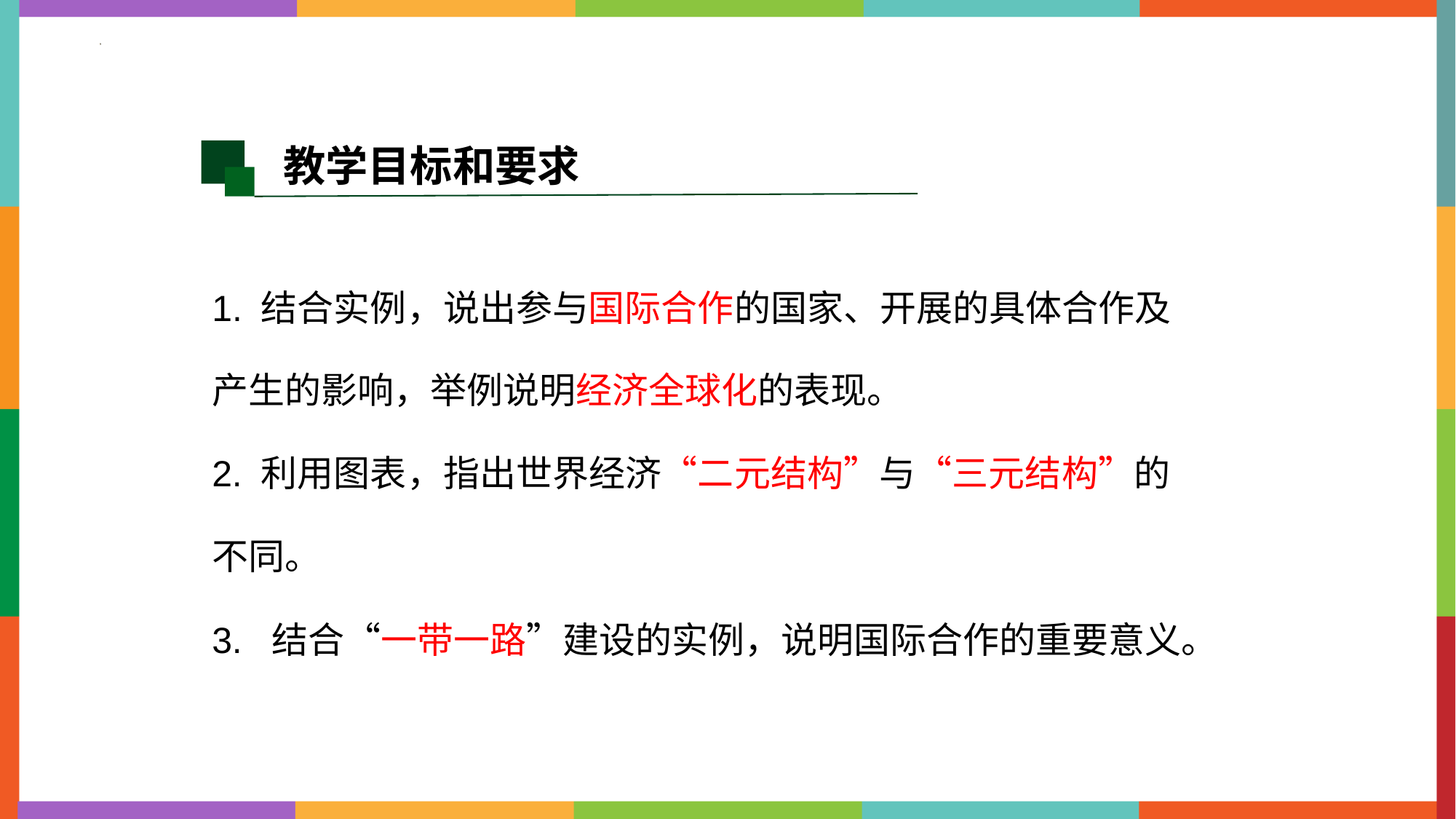

教学目标和要求

1. 结合实例，说出参与国际合作的国家、开展的具体合作及产生的影响，举例说明经济全球化的表现。
2. 利用图表，指出世界经济“二元结构”与“三元结构”的不同。
3.  结合“一带一路”建设的实例，说明国际合作的重要意义。